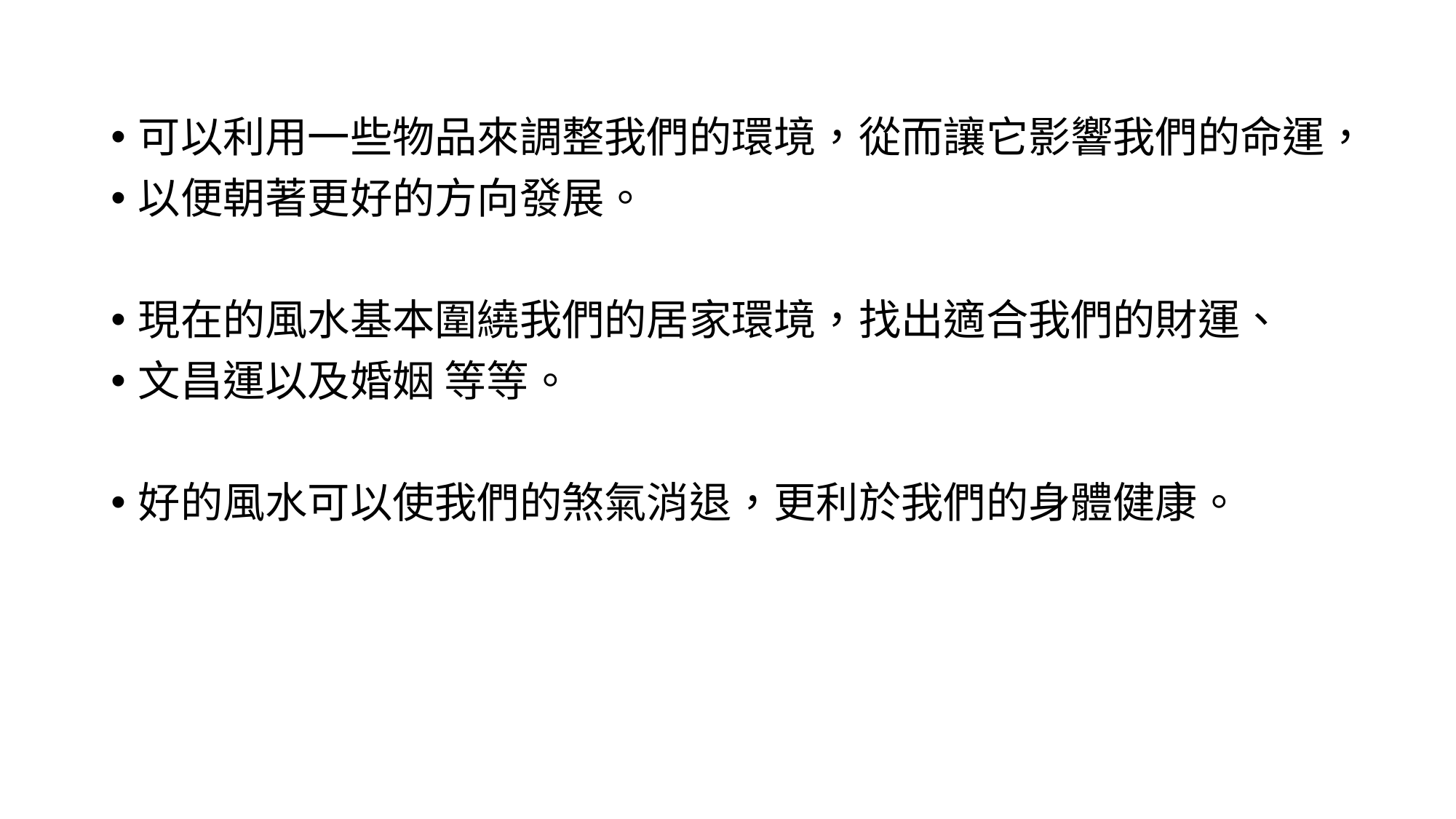

可以利用一些物品來調整我們的環境，從而讓它影響我們的命運，
以便朝著更好的方向發展。

現在的風水基本圍繞我們的居家環境，找出適合我們的財運、
文昌運以及婚姻 等等。

好的風水可以使我們的煞氣消退，更利於我們的身體健康。